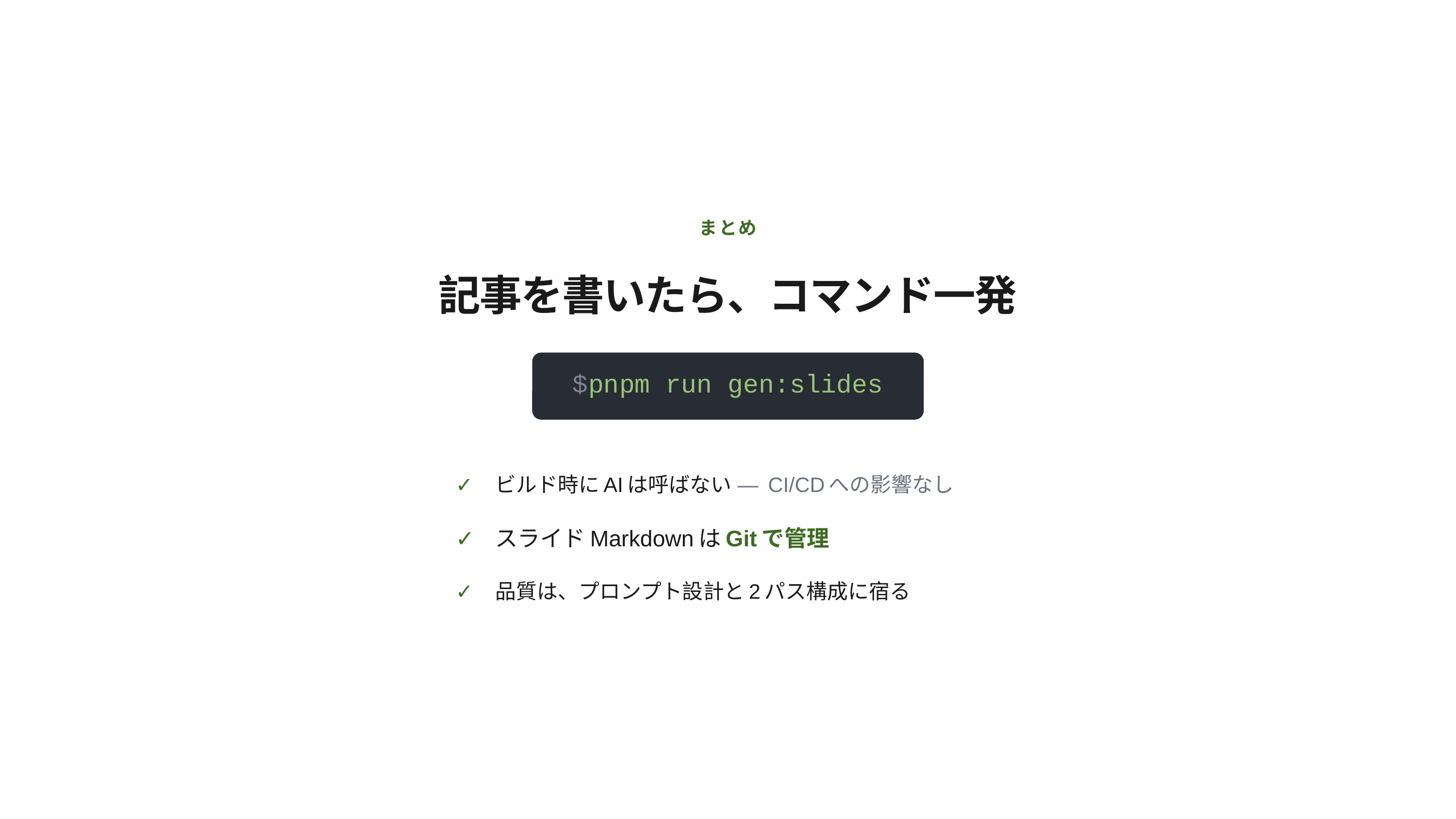

まとめ
記事を書いたら、コマンド一発

$pnpm run gen:slides
✓
ビルド時にAIは呼ばない — CI/CDへの影響なし
✓
スライドMarkdownはGitで管理
✓
品質は、プロンプト設計と2パス構成に宿る